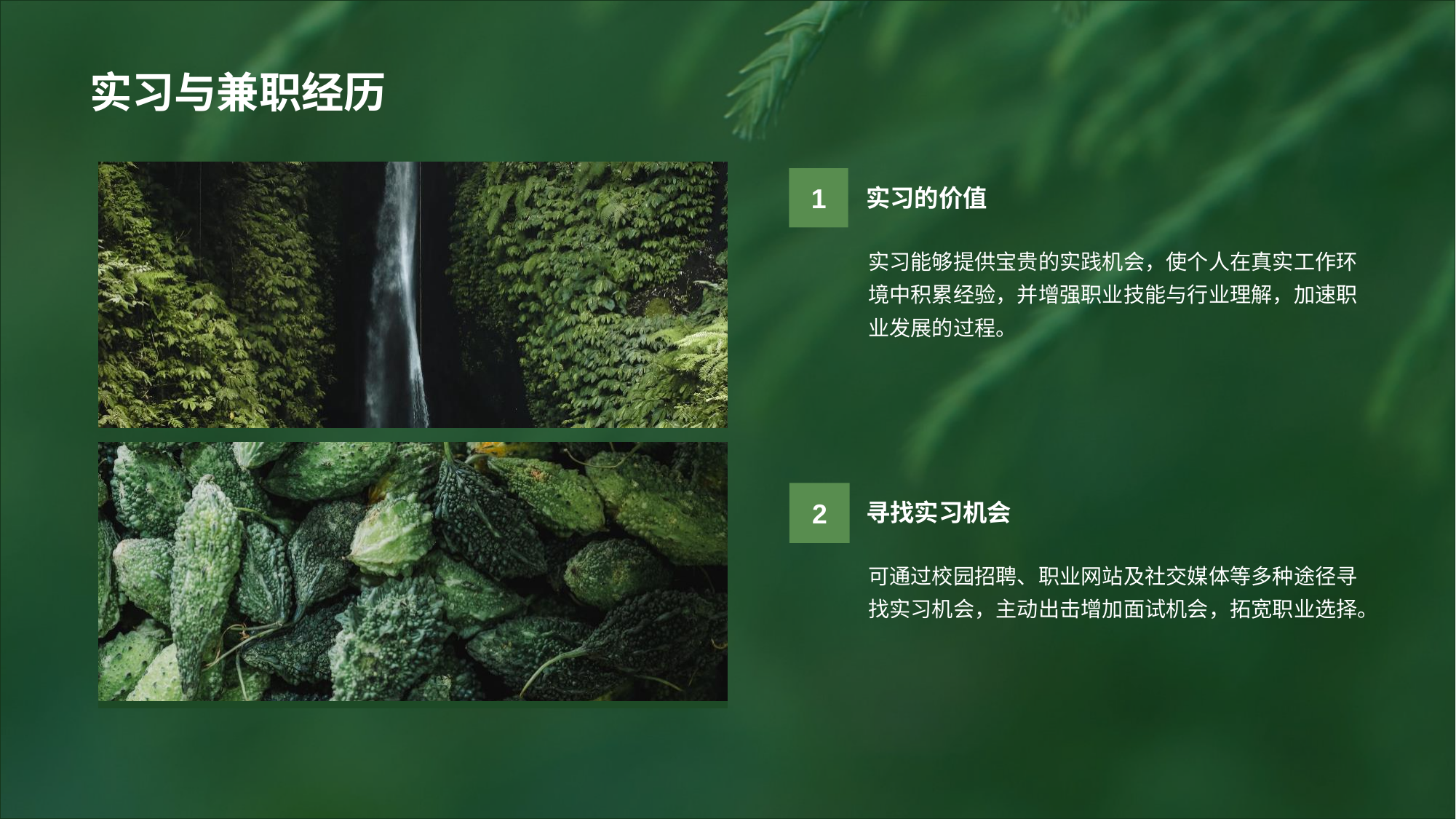

# 实习与兼职经历

实习的价值
1
实习能够提供宝贵的实践机会，使个人在真实工作环境中积累经验，并增强职业技能与行业理解，加速职业发展的过程。
寻找实习机会
2
可通过校园招聘、职业网站及社交媒体等多种途径寻找实习机会，主动出击增加面试机会，拓宽职业选择。